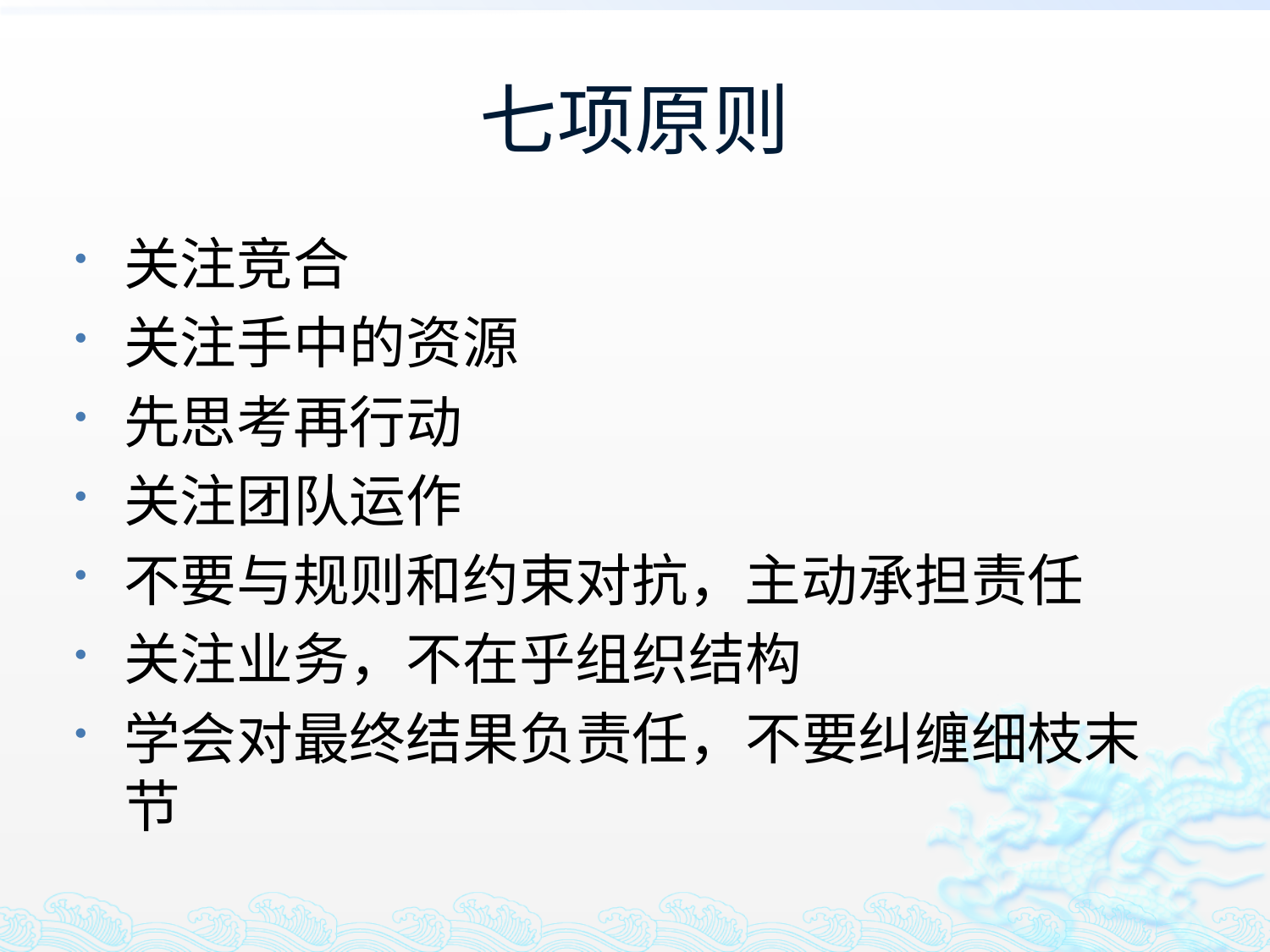

# 七项原则
关注竞合
关注手中的资源
先思考再行动
关注团队运作
不要与规则和约束对抗，主动承担责任
关注业务，不在乎组织结构
学会对最终结果负责任，不要纠缠细枝末节